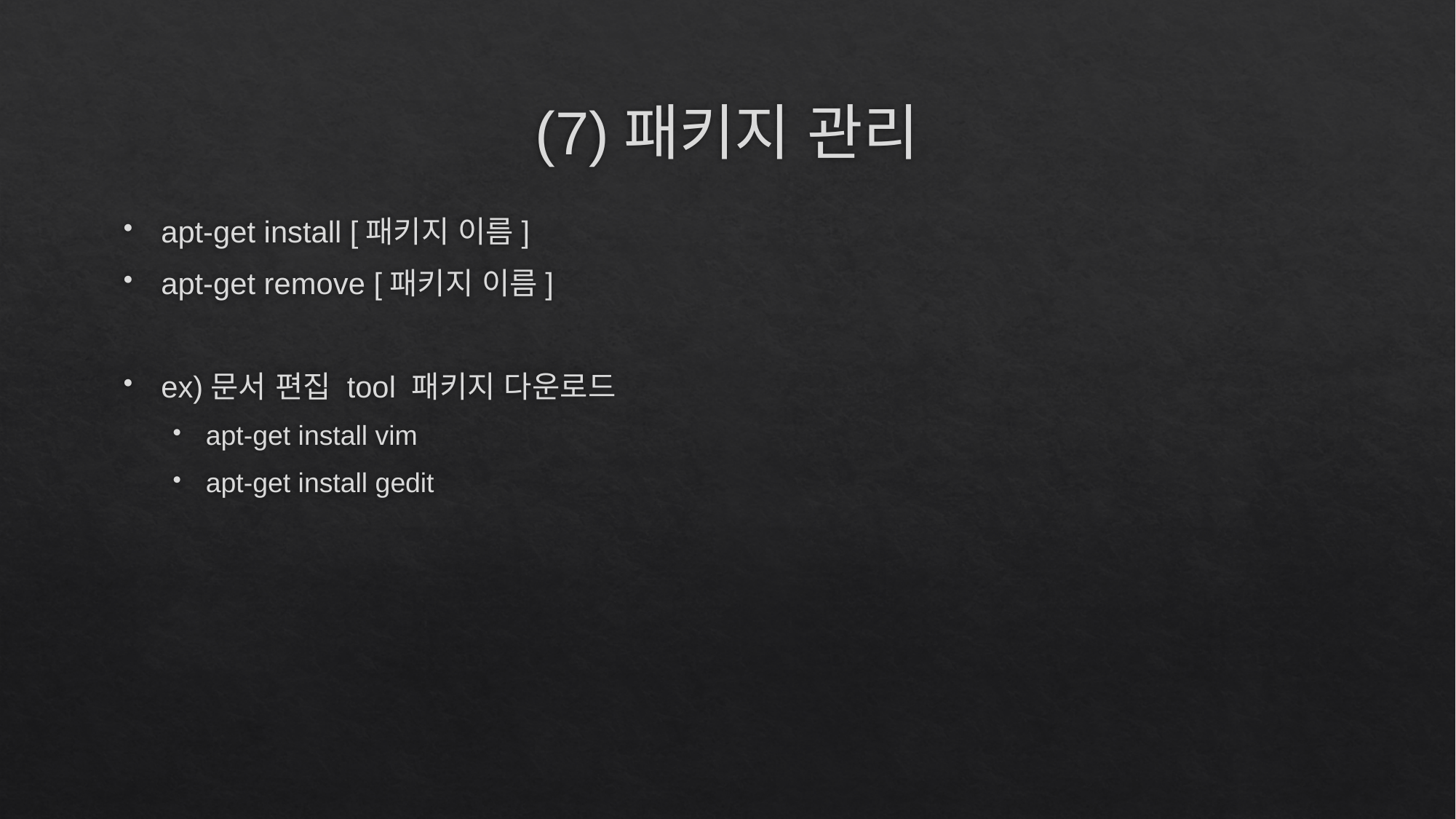

# (7)패키지 관리
apt-get install [패키지 이름]
apt-get remove [패키지 이름]

ex)문서 편집 tool 패키지 다운로드
apt-get install vim
apt-get install gedit